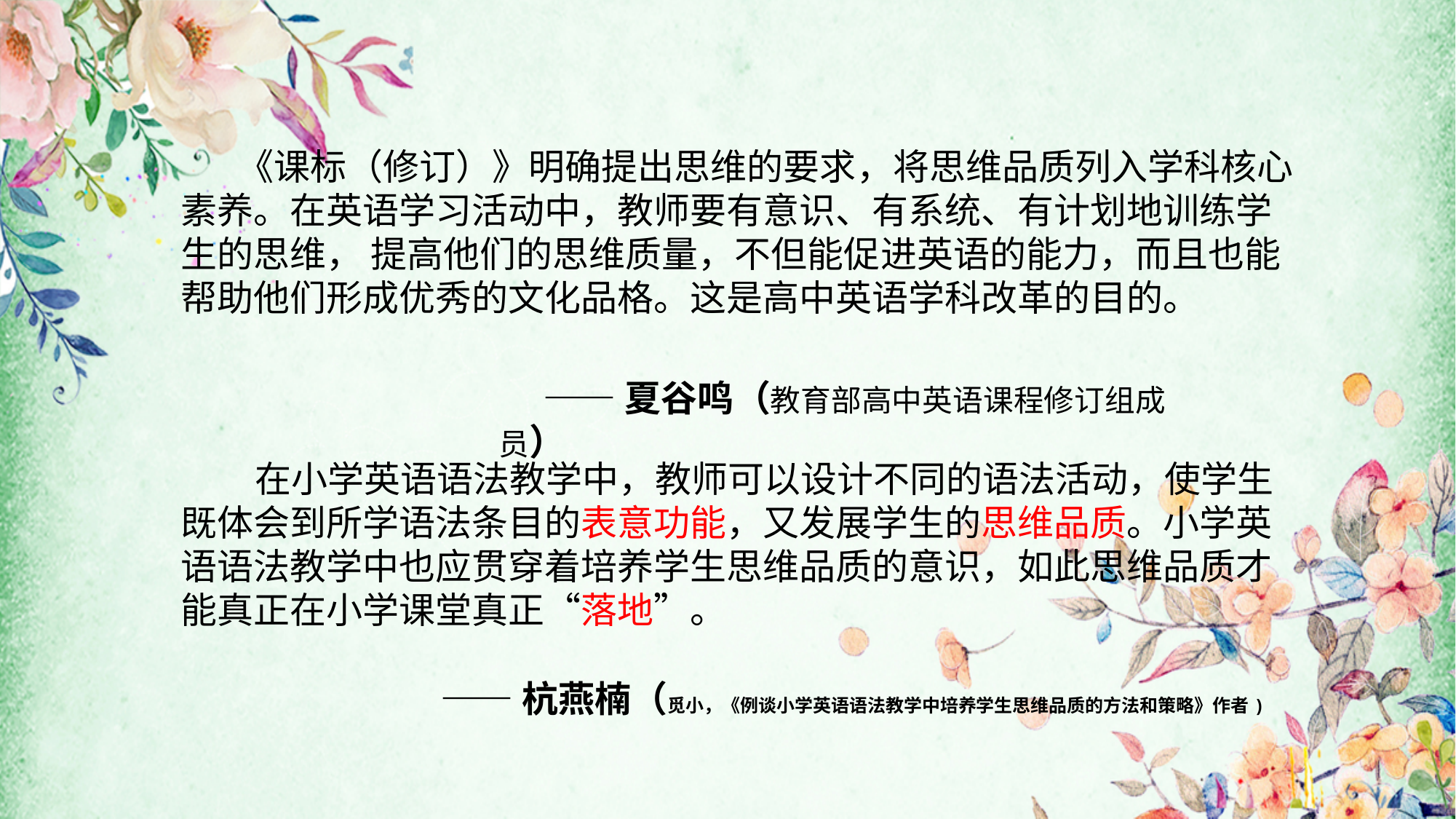

《课标（修订）》明确提出思维的要求，将思维品质列入学科核心素养。在英语学习活动中，教师要有意识、有系统、有计划地训练学生的思维， 提高他们的思维质量，不但能促进英语的能力，而且也能帮助他们形成优秀的文化品格。这是高中英语学科改革的目的。
 ——夏谷鸣（教育部高中英语课程修订组成员）
        在小学英语语法教学中，教师可以设计不同的语法活动，使学生既体会到所学语法条目的表意功能，又发展学生的思维品质。小学英语语法教学中也应贯穿着培养学生思维品质的意识，如此思维品质才能真正在小学课堂真正“落地”。
 ——杭燕楠（觅小，《例谈小学英语语法教学中培养学生思维品质的方法和策略》作者)